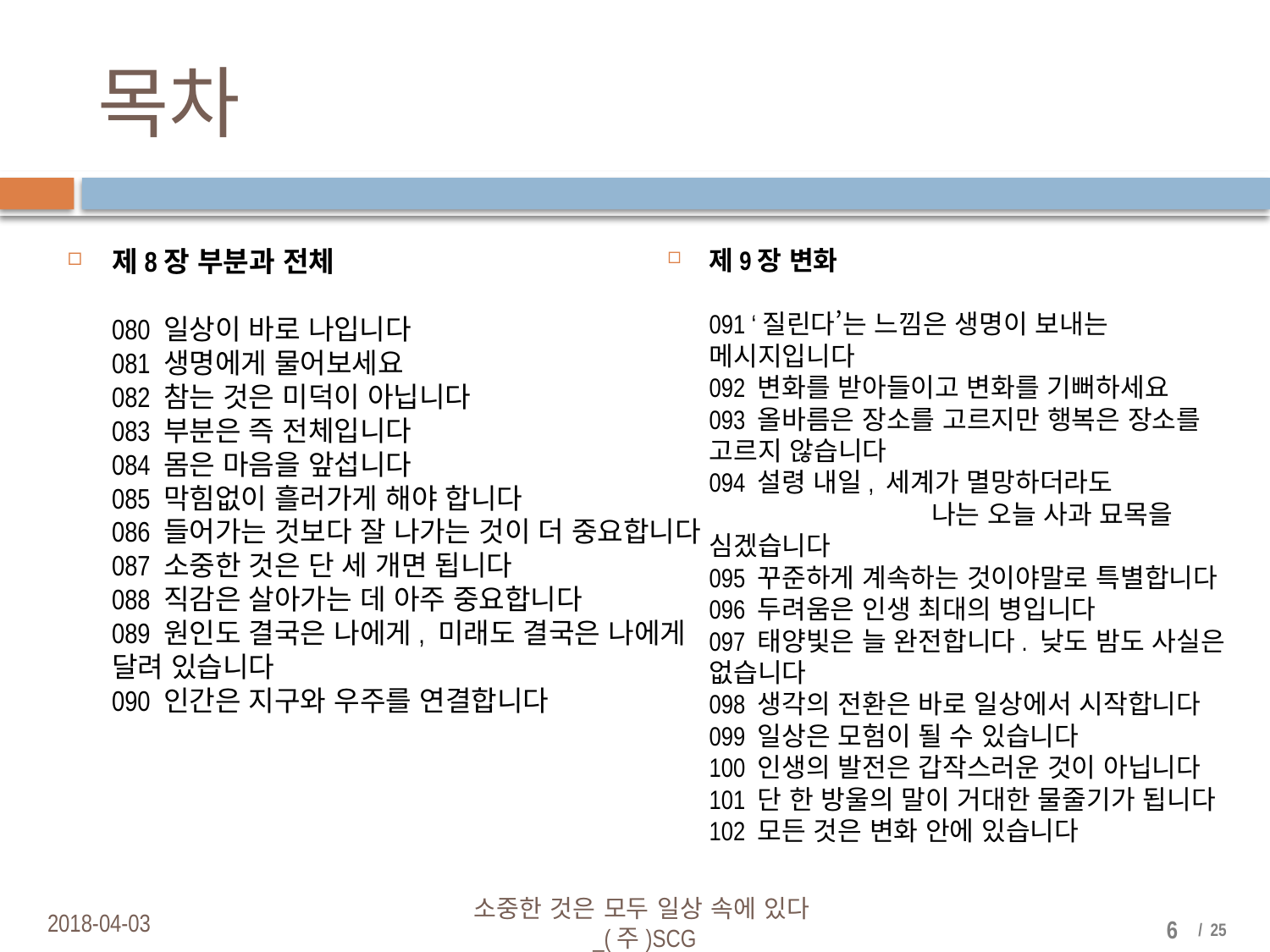

# 목차
제8장 부분과 전체
080 일상이 바로 나입니다
081 생명에게 물어보세요
082 참는 것은 미덕이 아닙니다
083 부분은 즉 전체입니다
084 몸은 마음을 앞섭니다
085 막힘없이 흘러가게 해야 합니다
086 들어가는 것보다 잘 나가는 것이 더 중요합니다
087 소중한 것은 단 세 개면 됩니다
088 직감은 살아가는 데 아주 중요합니다
089 원인도 결국은 나에게, 미래도 결국은 나에게 달려 있습니다
090 인간은 지구와 우주를 연결합니다
제9장 변화
091 ‘질린다’는 느낌은 생명이 보내는 메시지입니다
092 변화를 받아들이고 변화를 기뻐하세요
093 올바름은 장소를 고르지만 행복은 장소를 고르지 않습니다
094 설령 내일, 세계가 멸망하더라도
                              나는 오늘 사과 묘목을 심겠습니다
095 꾸준하게 계속하는 것이야말로 특별합니다
096 두려움은 인생 최대의 병입니다
097 태양빛은 늘 완전합니다. 낮도 밤도 사실은 없습니다
098 생각의 전환은 바로 일상에서 시작합니다
099 일상은 모험이 될 수 있습니다
100 인생의 발전은 갑작스러운 것이 아닙니다
101 단 한 방울의 말이 거대한 물줄기가 됩니다
102 모든 것은 변화 안에 있습니다
2018-04-03
소중한 것은 모두 일상 속에 있다_(주)SCG
6